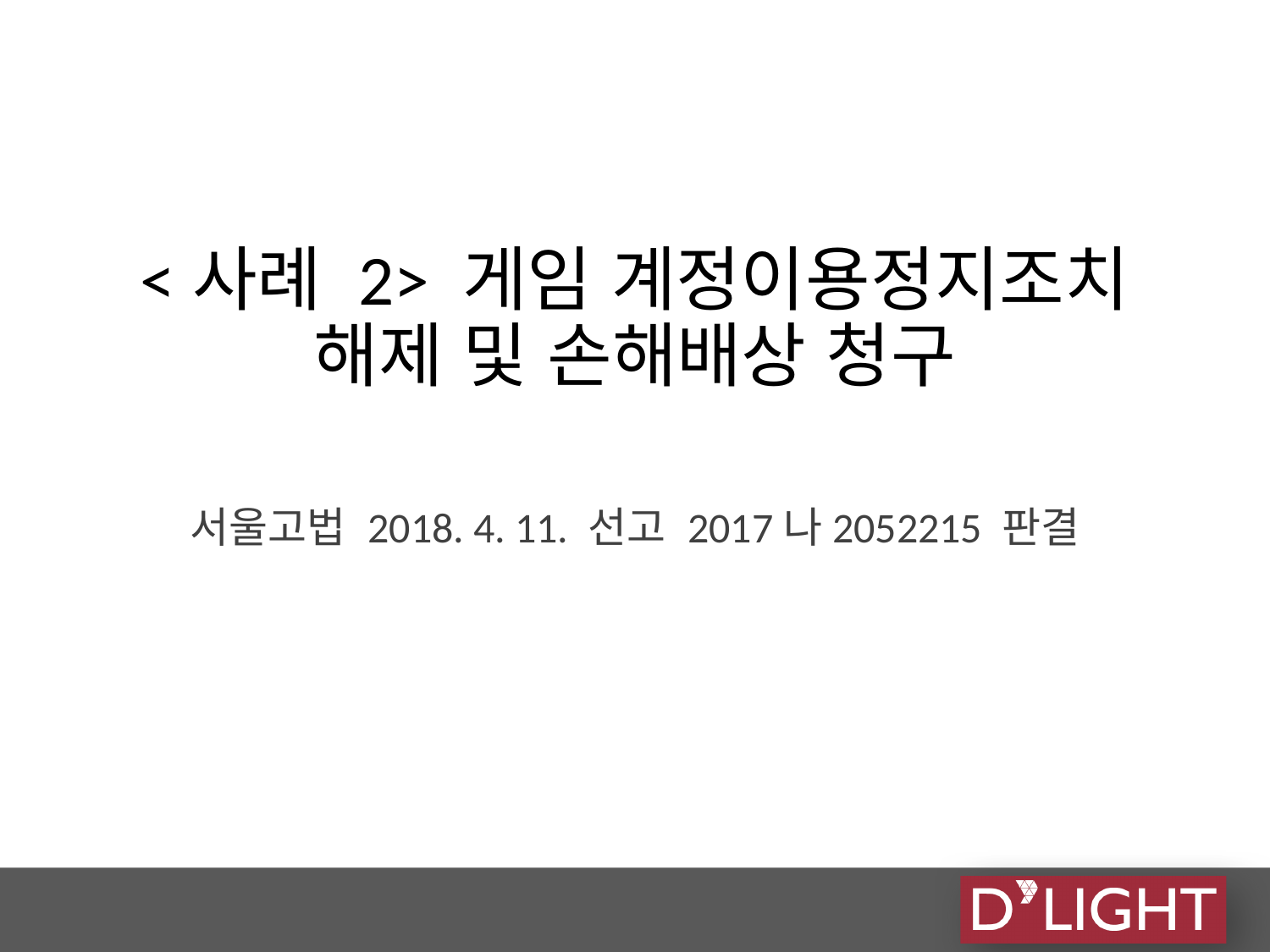

# <사례 2> 게임 계정이용정지조치 해제 및 손해배상 청구
서울고법 2018. 4. 11. 선고 2017나2052215 판결